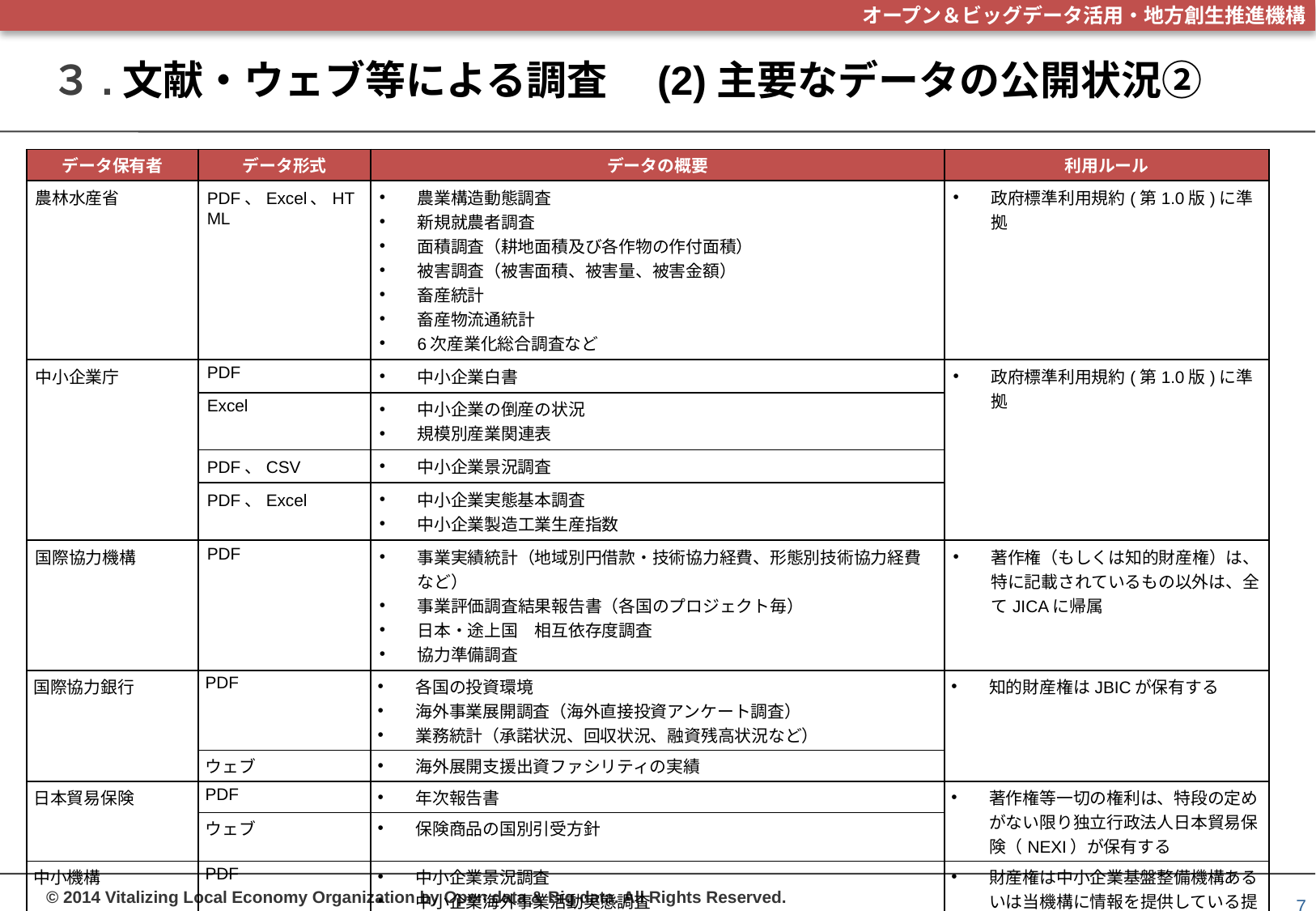

# ３.文献・ウェブ等による調査　(2)主要なデータの公開状況②
| データ保有者 | データ形式 | データの概要 | 利用ルール |
| --- | --- | --- | --- |
| 農林水産省 | PDF、Excel、HTML | 農業構造動態調査 新規就農者調査 面積調査（耕地面積及び各作物の作付面積） 被害調査（被害面積、被害量、被害金額） 畜産統計 畜産物流通統計 6次産業化総合調査など | 政府標準利用規約(第1.0版)に準拠 |
| 中小企業庁 | PDF | 中小企業白書 | 政府標準利用規約(第1.0版)に準拠 |
|  | Excel | 中小企業の倒産の状況 規模別産業関連表 |  |
|  | PDF、CSV | 中小企業景況調査 |  |
|  | PDF、Excel | 中小企業実態基本調査 中小企業製造工業生産指数 |  |
| 国際協力機構 | PDF | 事業実績統計（地域別円借款・技術協力経費、形態別技術協力経費など） 事業評価調査結果報告書（各国のプロジェクト毎） 日本・途上国　相互依存度調査 協力準備調査 | 著作権（もしくは知的財産権）は、特に記載されているもの以外は、全てJICAに帰属 |
| 国際協力銀行 | PDF | 各国の投資環境 海外事業展開調査（海外直接投資アンケート調査） 業務統計（承諾状況、回収状況、融資残高状況など） | 知的財産権はJBICが保有する |
|  | ウェブ | 海外展開支援出資ファシリティの実績 |  |
| 日本貿易保険 | PDF | 年次報告書 | 著作権等一切の権利は、特段の定めがない限り独立行政法人日本貿易保険（NEXI）が保有する |
|  | ウェブ | 保険商品の国別引受方針 |  |
| 中小機構 | PDF | 中小企業景況調査 中小企業海外事業活動実態調査 | 財産権は中小企業基盤整備機構あるいは当機構に情報を提供している提供元に帰属 |
7